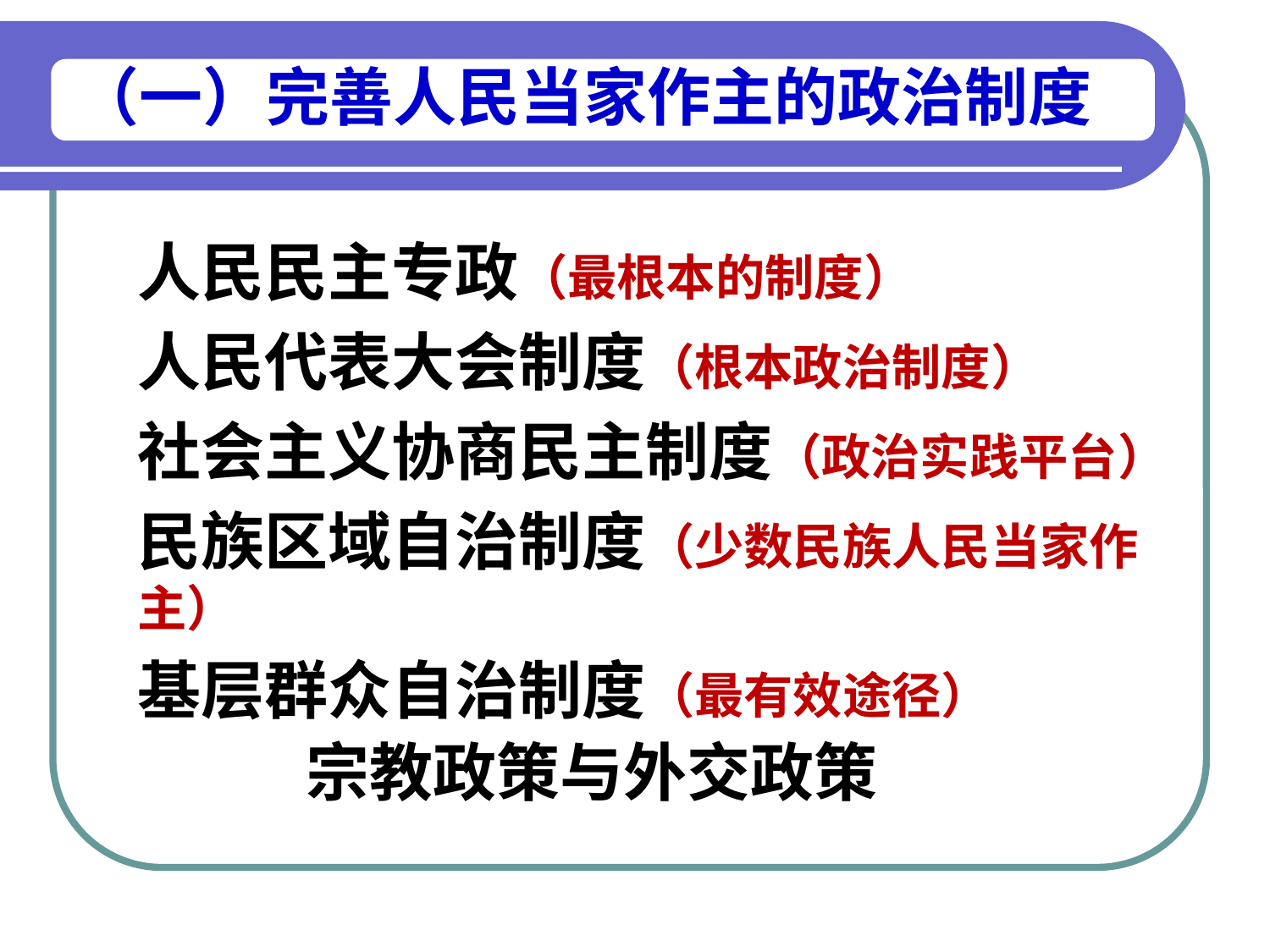

（一）完善人民当家作主的政治制度
人民民主专政（最根本的制度）
人民代表大会制度（根本政治制度）
社会主义协商民主制度（政治实践平台）
民族区域自治制度（少数民族人民当家作主）
基层群众自治制度（最有效途径）
宗教政策与外交政策